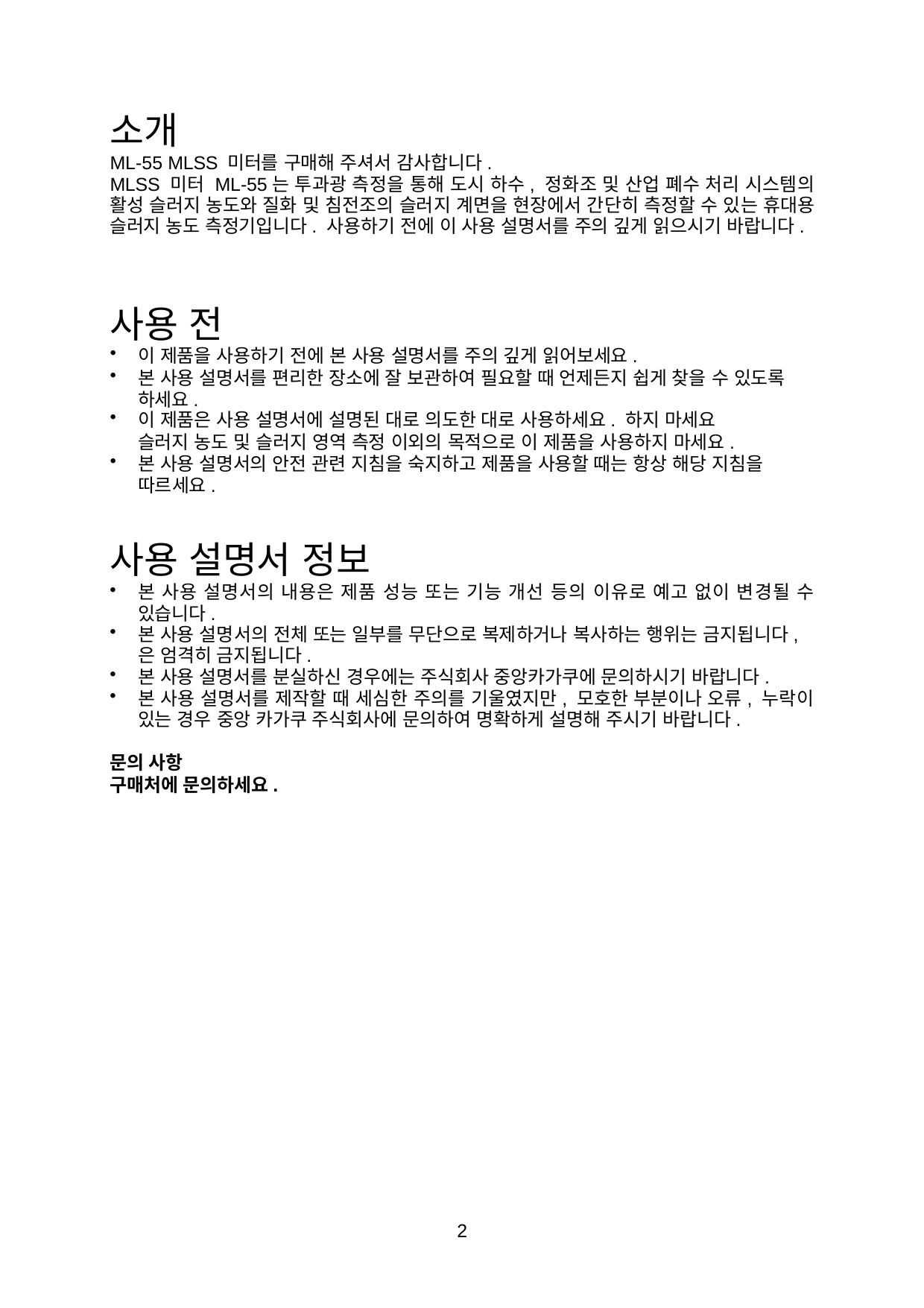

# 소개
ML-55 MLSS 미터를 구매해 주셔서 감사합니다.
MLSS 미터 ML-55는 투과광 측정을 통해 도시 하수, 정화조 및 산업 폐수 처리 시스템의 활성 슬러지 농도와 질화 및 침전조의 슬러지 계면을 현장에서 간단히 측정할 수 있는 휴대용 슬러지 농도 측정기입니다. 사용하기 전에 이 사용 설명서를 주의 깊게 읽으시기 바랍니다.
사용 전
이 제품을 사용하기 전에 본 사용 설명서를 주의 깊게 읽어보세요.
본 사용 설명서를 편리한 장소에 잘 보관하여 필요할 때 언제든지 쉽게 찾을 수 있도록 하세요.
이 제품은 사용 설명서에 설명된 대로 의도한 대로 사용하세요. 하지 마세요
슬러지 농도 및 슬러지 영역 측정 이외의 목적으로 이 제품을 사용하지 마세요.
본 사용 설명서의 안전 관련 지침을 숙지하고 제품을 사용할 때는 항상 해당 지침을 따르세요.
사용 설명서 정보
본 사용 설명서의 내용은 제품 성능 또는 기능 개선 등의 이유로 예고 없이 변경될 수 있습니다.
본 사용 설명서의 전체 또는 일부를 무단으로 복제하거나 복사하는 행위는 금지됩니다,
은 엄격히 금지됩니다.
본 사용 설명서를 분실하신 경우에는 주식회사 중앙카가쿠에 문의하시기 바랍니다.
본 사용 설명서를 제작할 때 세심한 주의를 기울였지만, 모호한 부분이나 오류, 누락이 있는 경우 중앙 카가쿠 주식회사에 문의하여 명확하게 설명해 주시기 바랍니다.

문의 사항
구매처에 문의하세요.
2